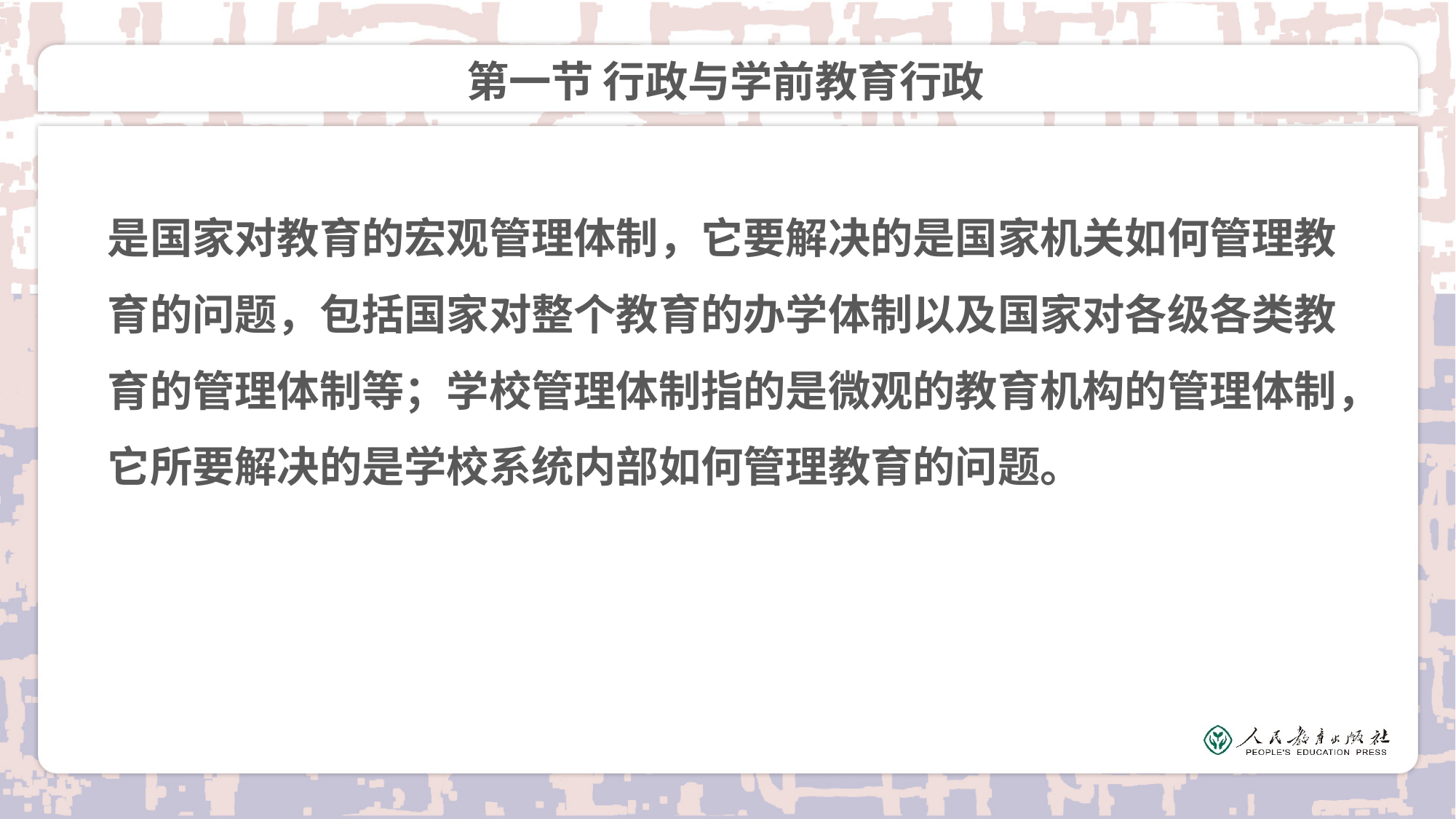

# 第一节 行政与学前教育行政
是国家对教育的宏观管理体制，它要解决的是国家机关如何管理教育的问题，包括国家对整个教育的办学体制以及国家对各级各类教育的管理体制等；学校管理体制指的是微观的教育机构的管理体制，它所要解决的是学校系统内部如何管理教育的问题。